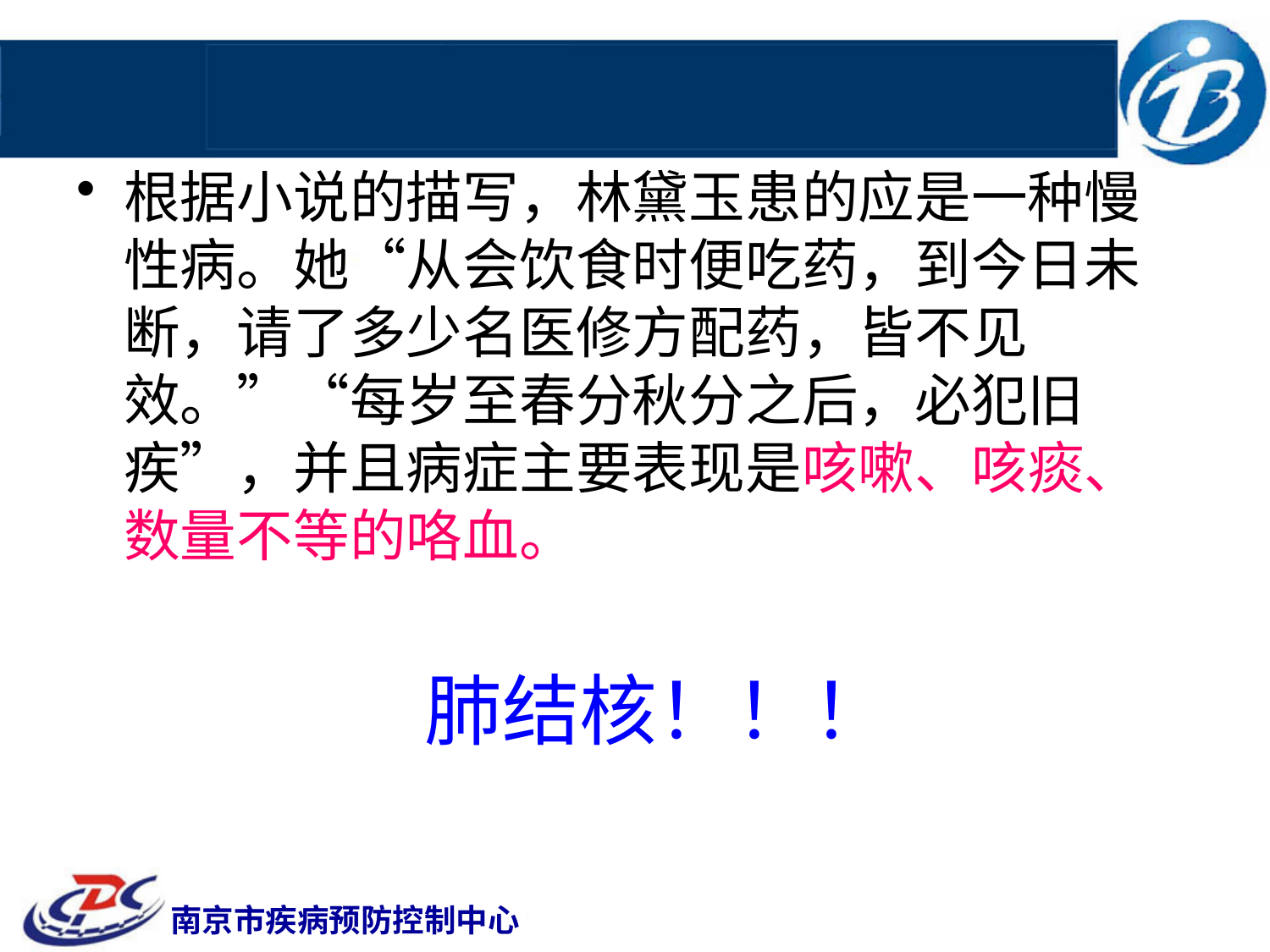

根据小说的描写，林黛玉患的应是一种慢性病。她“从会饮食时便吃药，到今日未断，请了多少名医修方配药，皆不见效。”“每岁至春分秋分之后，必犯旧疾”，并且病症主要表现是咳嗽、咳痰、数量不等的咯血。

                   肺结核！！！